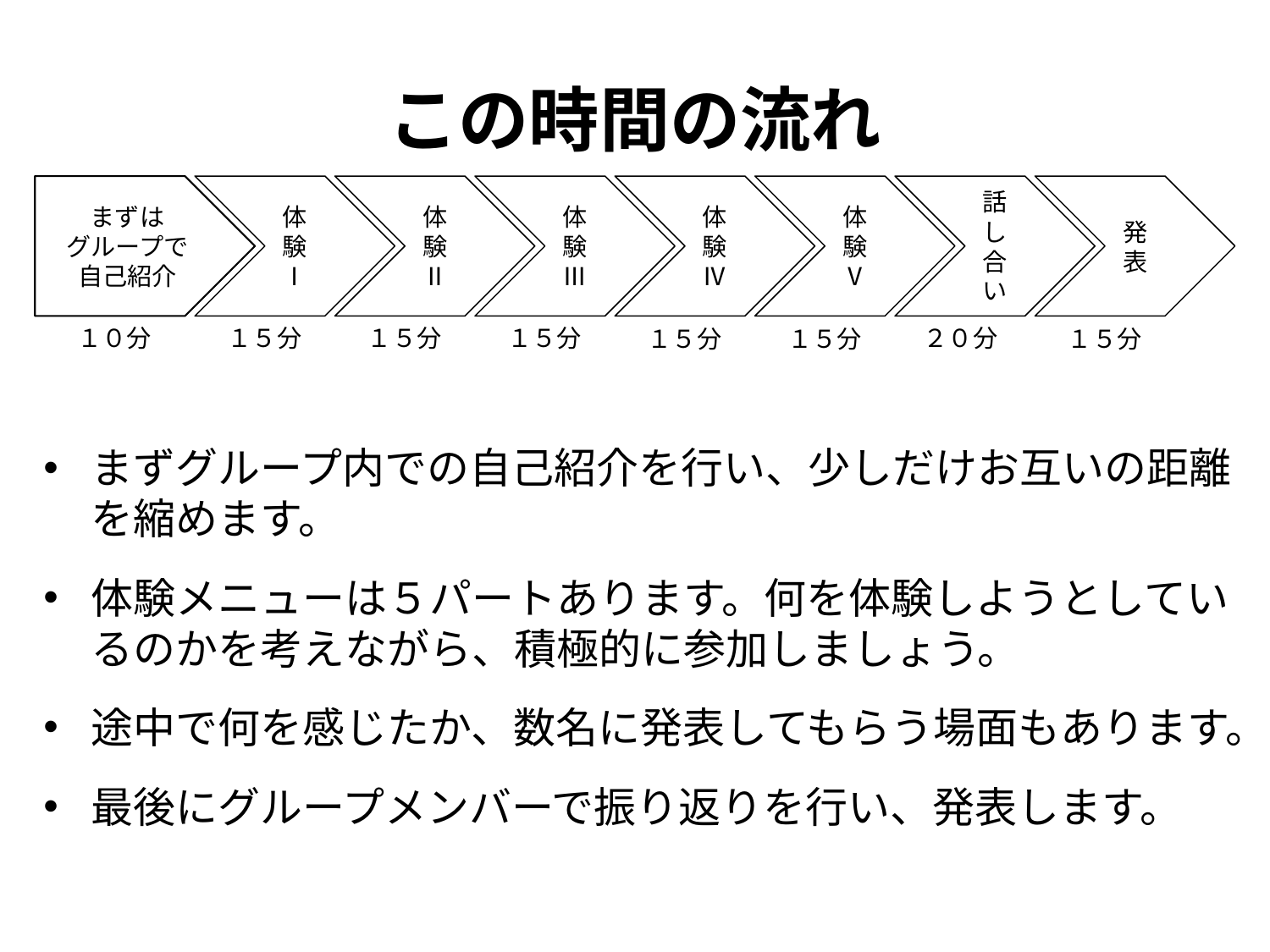

# この時間の流れ
まずは
グループで
自己紹介
体験Ⅰ
体験Ⅱ
体験Ⅲ
体験Ⅳ
体験Ⅴ
話し合い
発表
２０分
１５分
１０分
１５分
１５分
１５分
１５分
１５分
まずグループ内での自己紹介を行い、少しだけお互いの距離を縮めます。

体験メニューは５パートあります。何を体験しようとしているのかを考えながら、積極的に参加しましょう。

途中で何を感じたか、数名に発表してもらう場面もあります。

最後にグループメンバーで振り返りを行い、発表します。